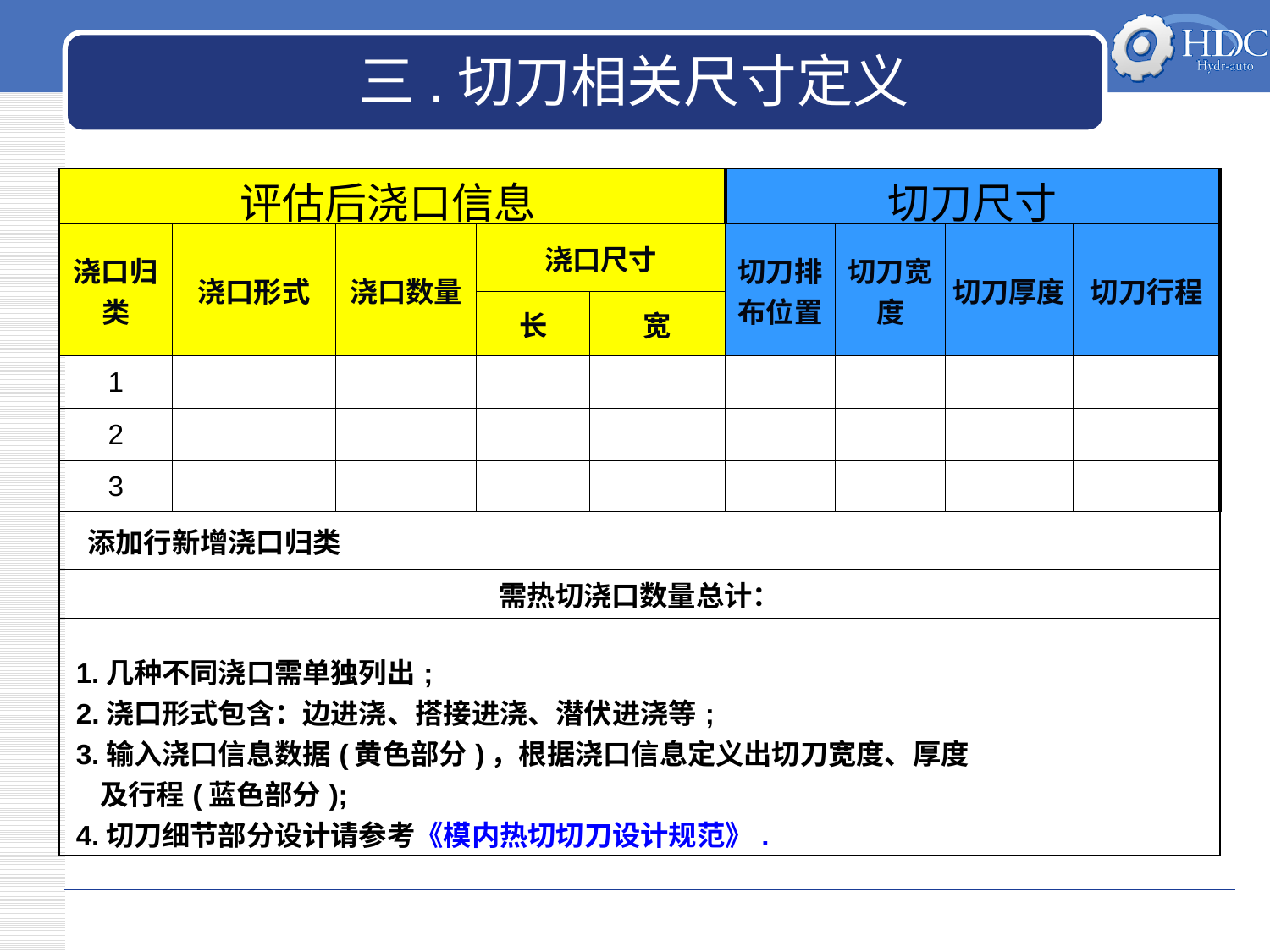

三.切刀相关尺寸定义
| 评估后浇口信息 |  |  |  |  | 切刀尺寸 |  |  |  |
| --- | --- | --- | --- | --- | --- | --- | --- | --- |
| 浇口归类 | 浇口形式 | 浇口数量 | 浇口尺寸 |  | 切刀排布位置 | 切刀宽度 | 切刀厚度 | 切刀行程 |
|  |  |  | 长 | 宽 |  |  |  |  |
| 1 |  |  |  |  |  |  |  |  |
| 2 |  |  |  |  |  |  |  |  |
| 3 |  |  |  |  |  |  |  |  |
| 添加行新增浇口归类 |  |  |  |  |  |  |  |  |
| 需热切浇口数量总计： |  |  |  |  |  |  |  |  |
| 1.几种不同浇口需单独列出; 2.浇口形式包含：边进浇、搭接进浇、潜伏进浇等; 3.输入浇口信息数据(黄色部分)，根据浇口信息定义出切刀宽度、厚度 及行程(蓝色部分); 4.切刀细节部分设计请参考《模内热切切刀设计规范》. |  |  |  |  |  |  |  |  |